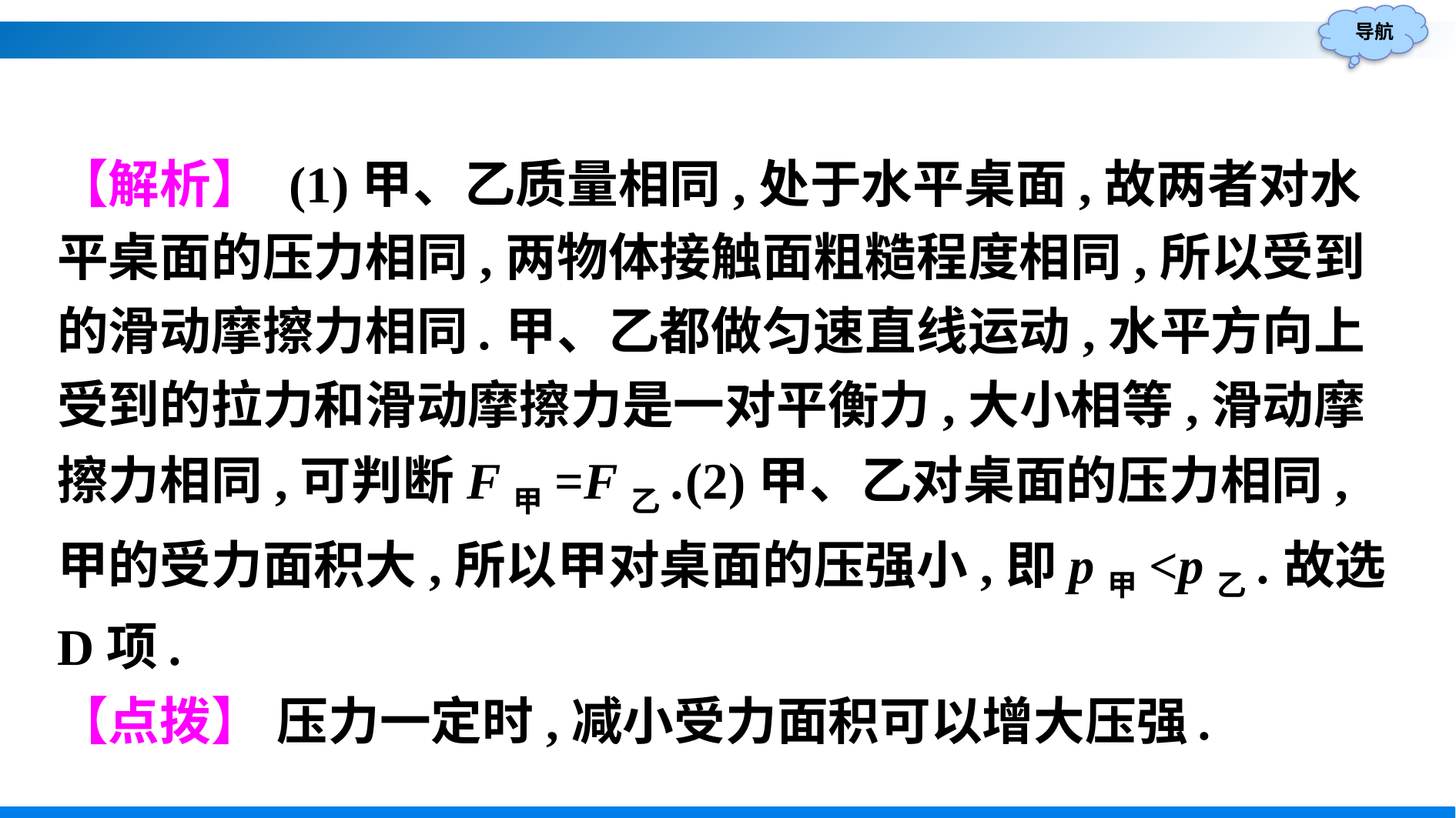

【解析】 (1)甲、乙质量相同,处于水平桌面,故两者对水平桌面的压力相同,两物体接触面粗糙程度相同,所以受到的滑动摩擦力相同.甲、乙都做匀速直线运动,水平方向上受到的拉力和滑动摩擦力是一对平衡力,大小相等,滑动摩擦力相同,可判断F甲=F乙.(2)甲、乙对桌面的压力相同,甲的受力面积大,所以甲对桌面的压强小,即p甲<p乙.故选D项.
【点拨】 压力一定时,减小受力面积可以增大压强.